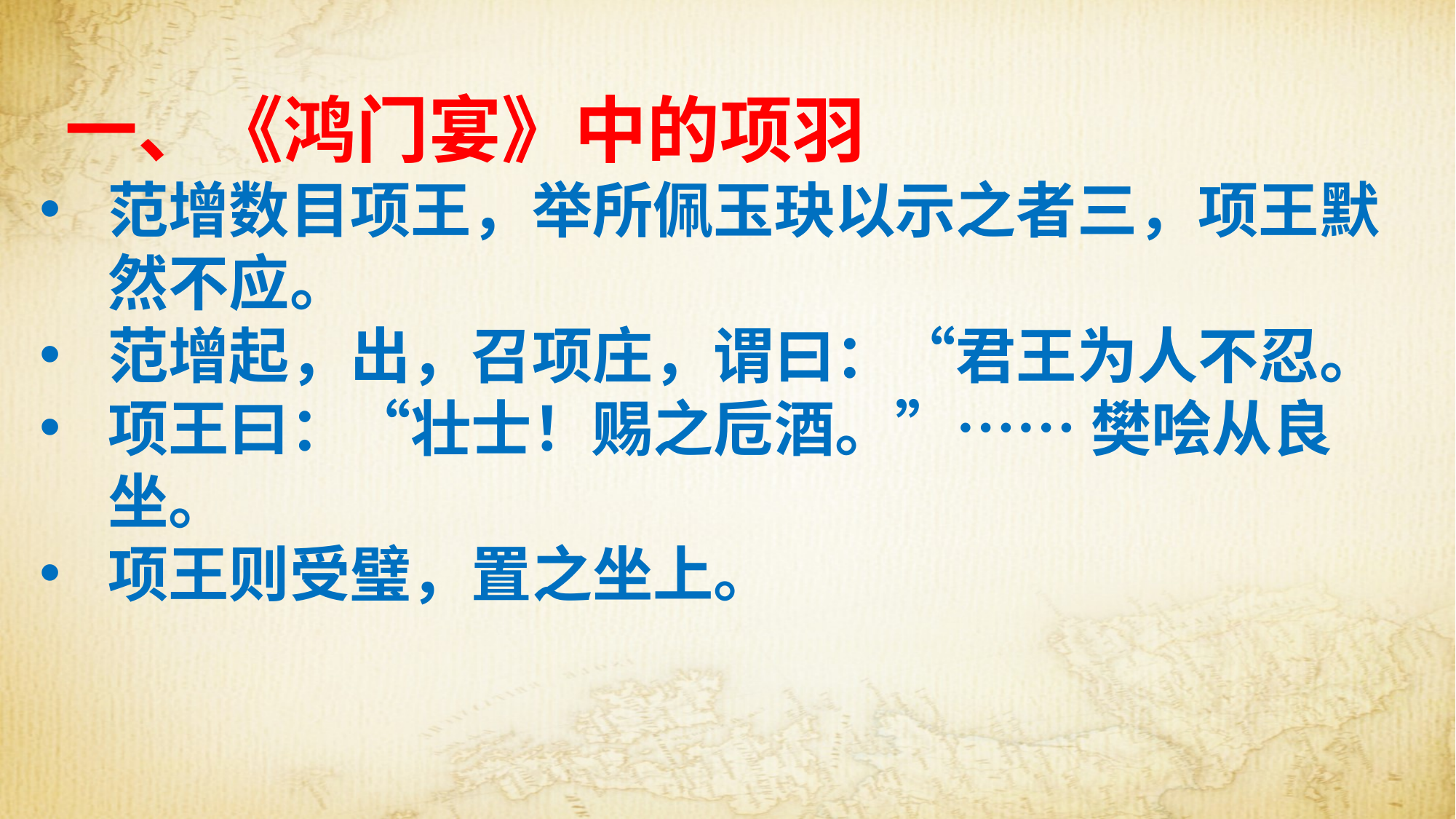

一、《鸿门宴》中的项羽
范增数目项王，举所佩玉玦以示之者三，项王默然不应。
范增起，出，召项庄，谓曰：“君王为人不忍。
项王曰：“壮士！赐之卮酒。”…… 樊哙从良坐。
项王则受璧，置之坐上。